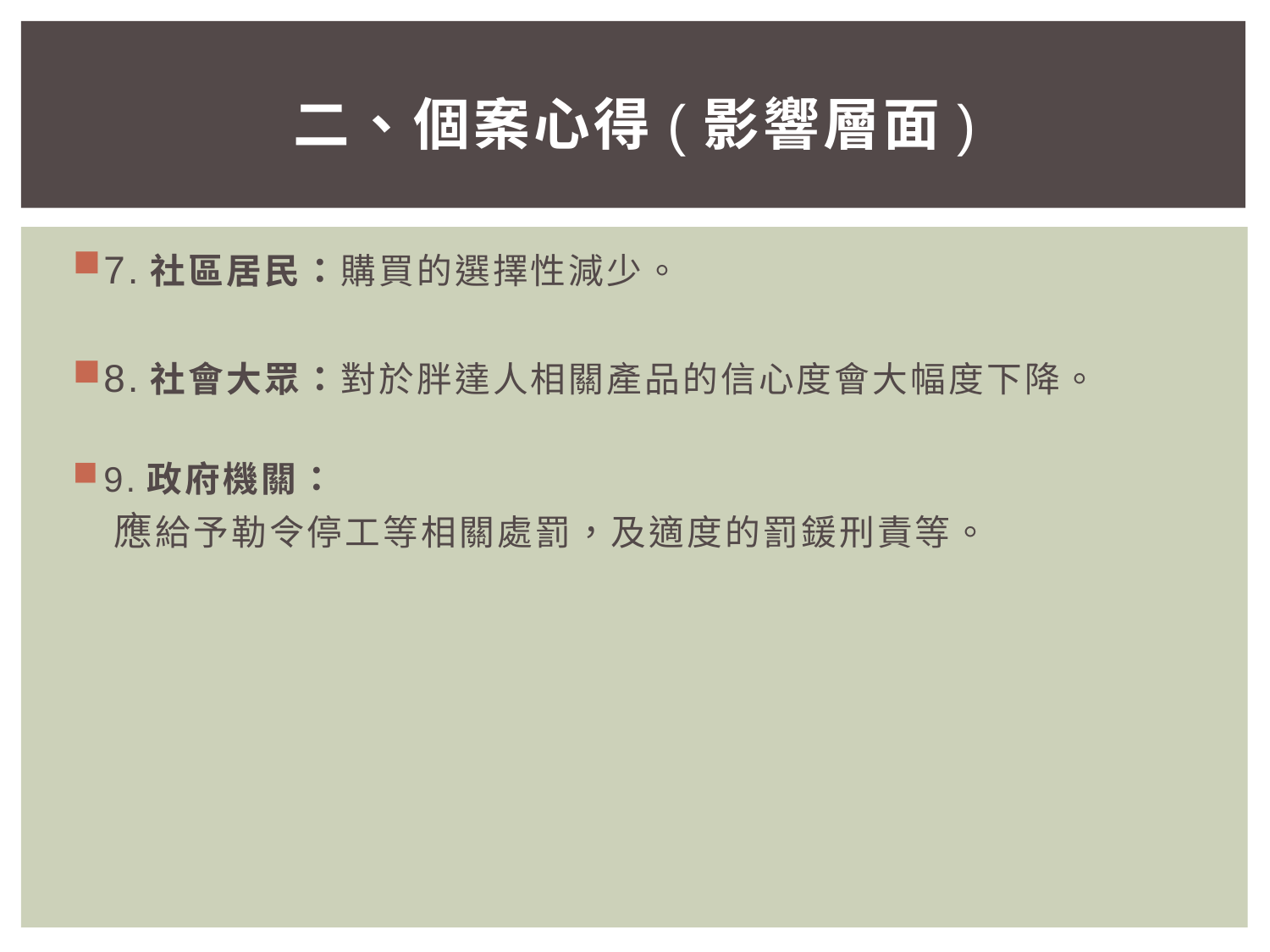

# 二、個案心得(影響層面)
7.社區居民：購買的選擇性減少。

8.社會大眾：對於胖達人相關產品的信心度會大幅度下降。

9.政府機關：
   應給予勒令停工等相關處罰，及適度的罰鍰刑責等。